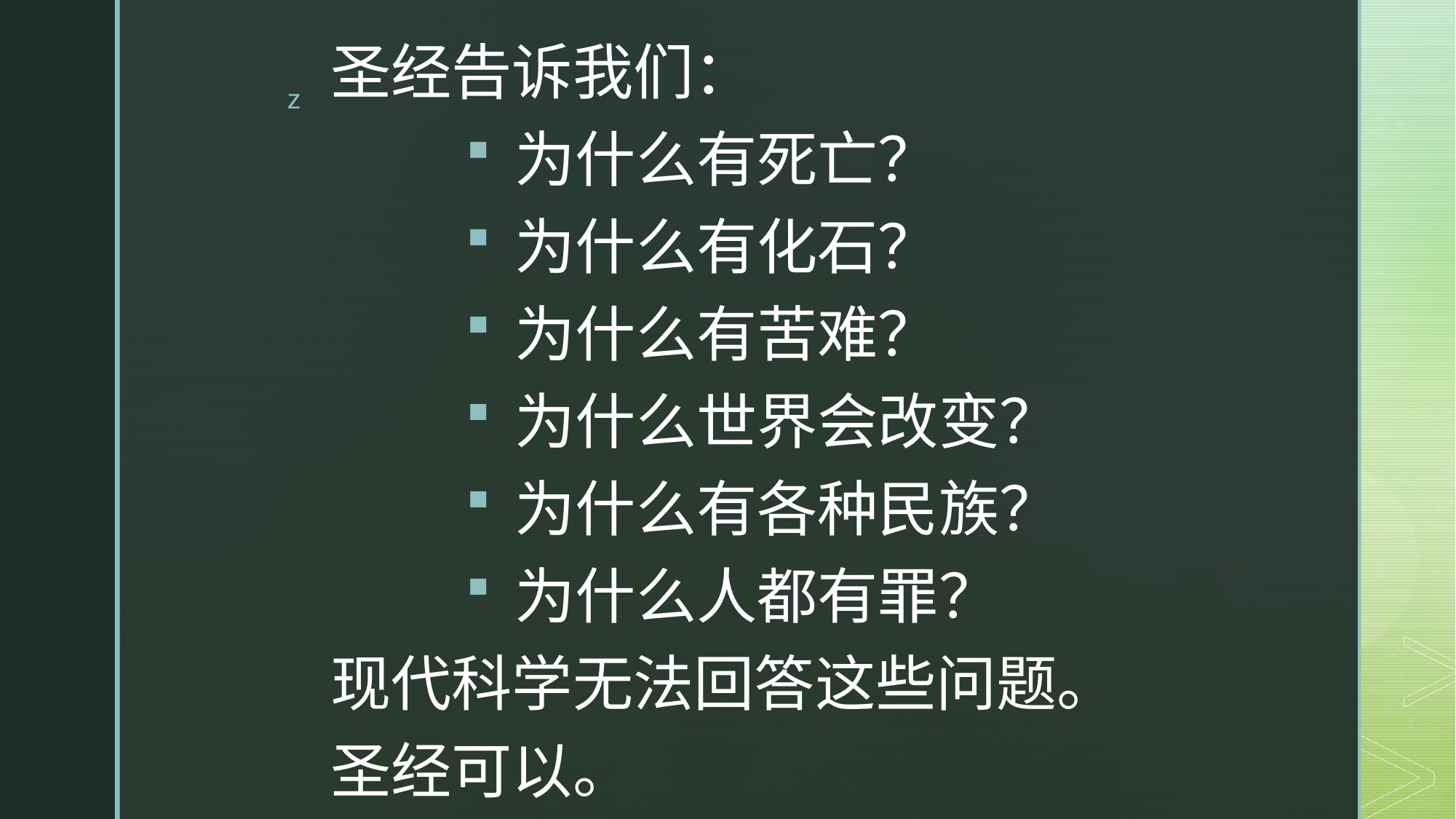

圣经告诉我们：
为什么有死亡？
为什么有化石？
为什么有苦难？
为什么世界会改变？
为什么有各种民族？
为什么人都有罪？
现代科学无法回答这些问题。
圣经可以。